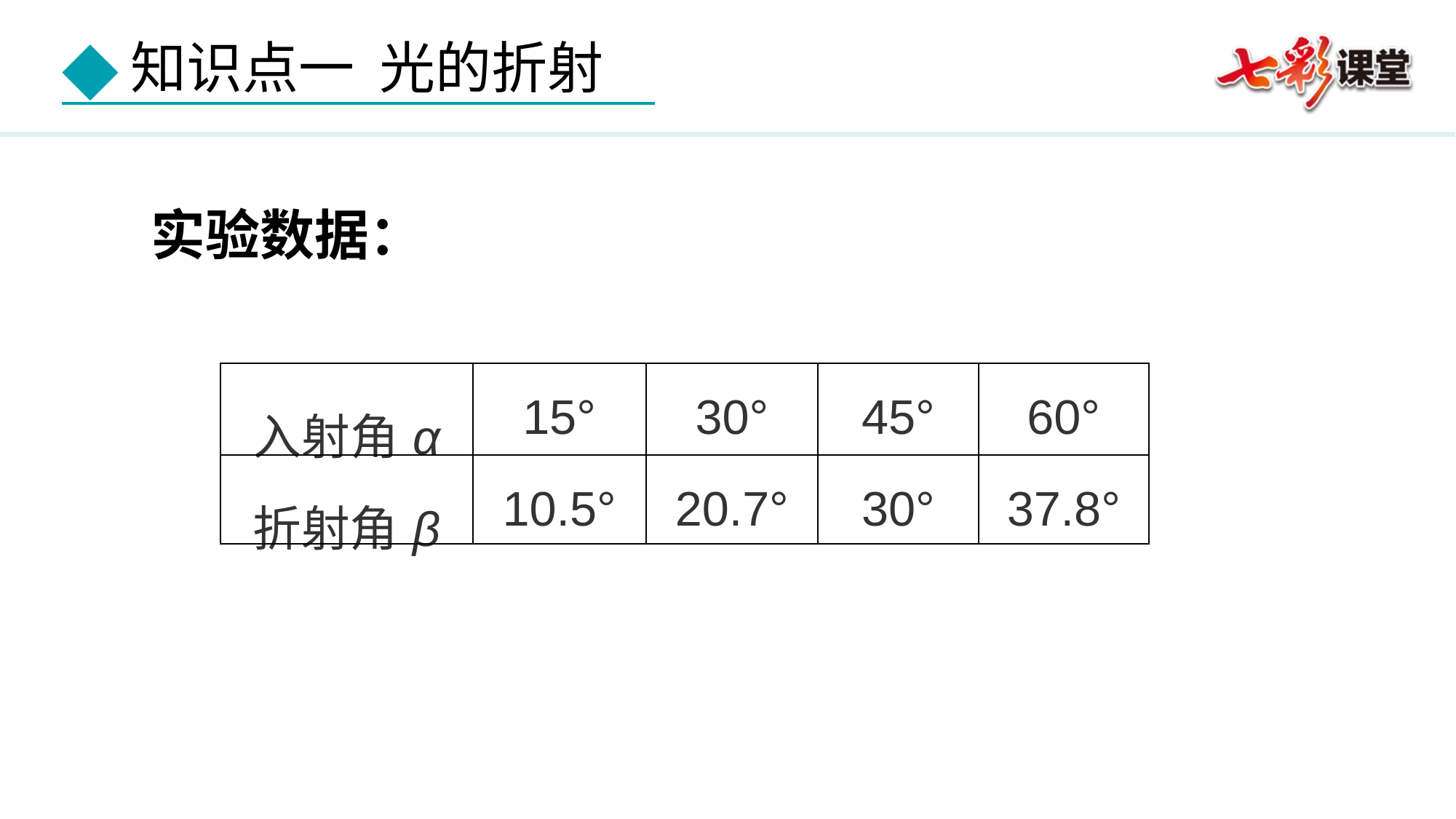

实验数据：
|  |  |
| --- | --- |
|  |  |
| 入射角α | 15° | 30° | 45° | 60° |
| --- | --- | --- | --- | --- |
| 折射角β | 10.5° | 20.7° | 30° | 37.8° |